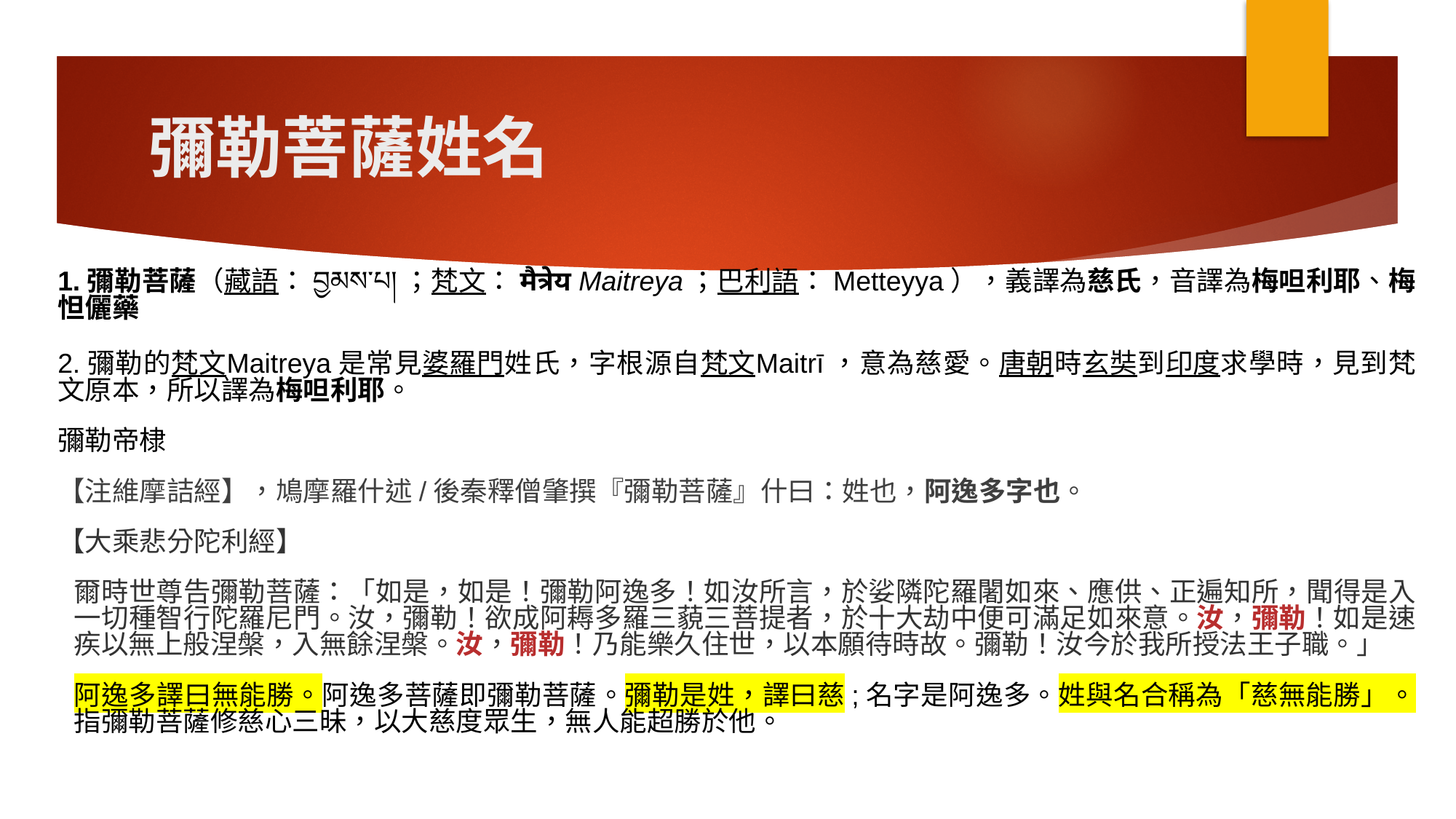

# 彌勒菩薩姓名
1.彌勒菩薩（藏語：བྱམས་པ།；梵文：मैत्रेय Maitreya；巴利語：Metteyya），義譯為慈氏，音譯為梅呾利耶、梅怛儷藥
2.彌勒的梵文Maitreya是常見婆羅門姓氏，字根源自梵文Maitrī，意為慈愛。唐朝時玄奘到印度求學時，見到梵文原本，所以譯為梅呾利耶。
彌勒帝棣
【注維摩詰經】，鳩摩羅什述/後秦釋僧肇撰『彌勒菩薩』什曰：姓也，阿逸多字也。
【大乘悲分陀利經】
爾時世尊告彌勒菩薩：「如是，如是！彌勒阿逸多！如汝所言，於娑隣陀羅闍如來、應供、正遍知所，聞得是入一切種智行陀羅尼門。汝，彌勒！欲成阿耨多羅三藐三菩提者，於十大劫中便可滿足如來意。汝，彌勒！如是速疾以無上般涅槃，入無餘涅槃。汝，彌勒！乃能樂久住世，以本願待時故。彌勒！汝今於我所授法王子職。」
阿逸多譯曰無能勝。阿逸多菩薩即彌勒菩薩。彌勒是姓，譯曰慈;名字是阿逸多。姓與名合稱為「慈無能勝」。指彌勒菩薩修慈心三昧，以大慈度眾生，無人能超勝於他。